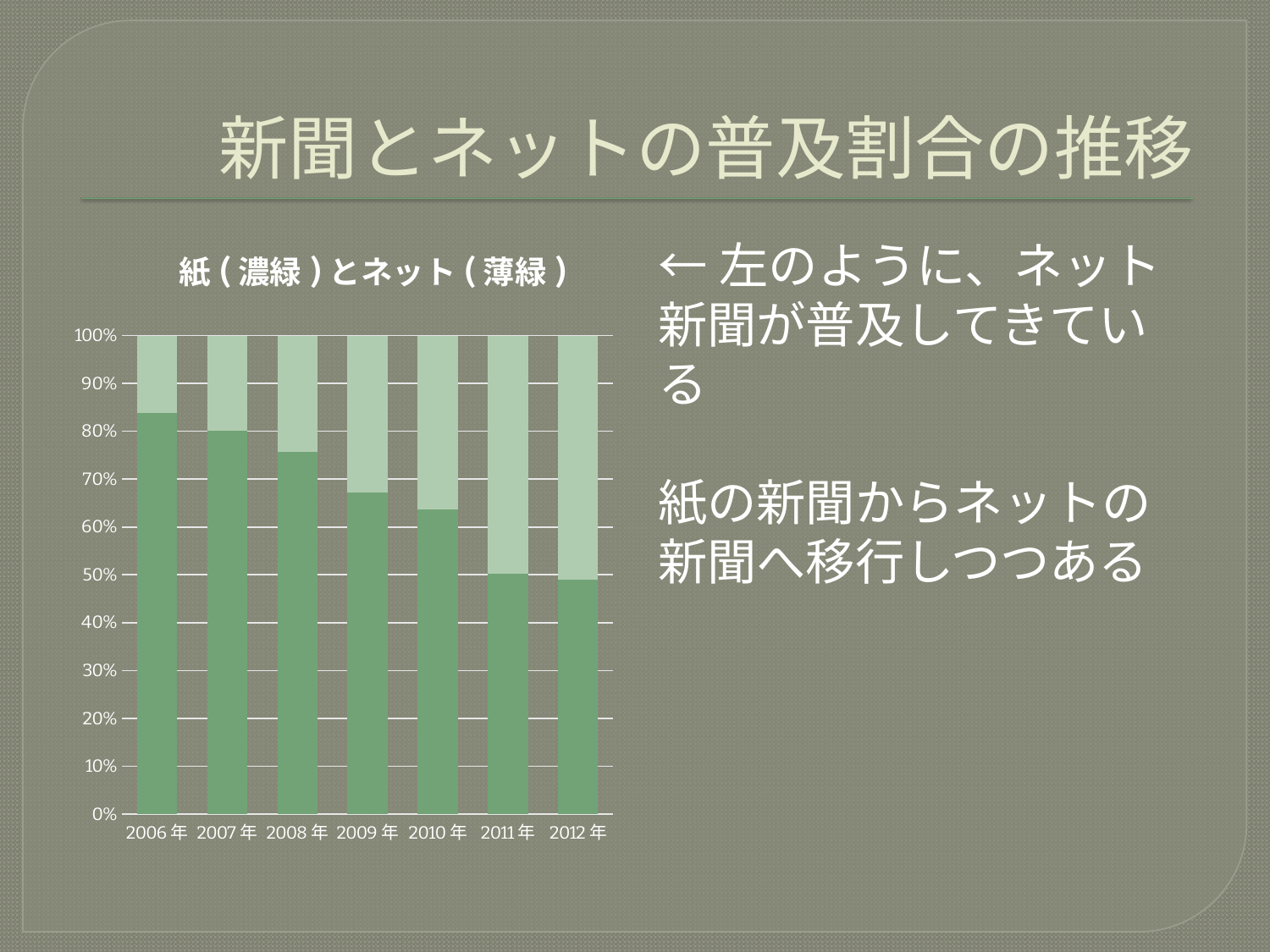

# 新聞とネットの普及割合の推移
←左のように、ネット新聞が普及してきている

紙の新聞からネットの新聞へ移行しつつある

### Chart: 紙(濃緑)とネット(薄緑)

| Category | 紙 | ネット |
|---|---|---|
| 2006年 | 6244.0 | 1200.0 |
| 2007年 | 5936.0 | 1471.0 |
| 2008年 | 5134.0 | 1649.0 |
| 2009年 | 4064.0 | 1980.0 |
| 2010年 | 3882.0 | 2220.0 |
| 2011年 | 3831.0 | 3807.0 |
| 2012年 | 3969.0 | 4132.0 |